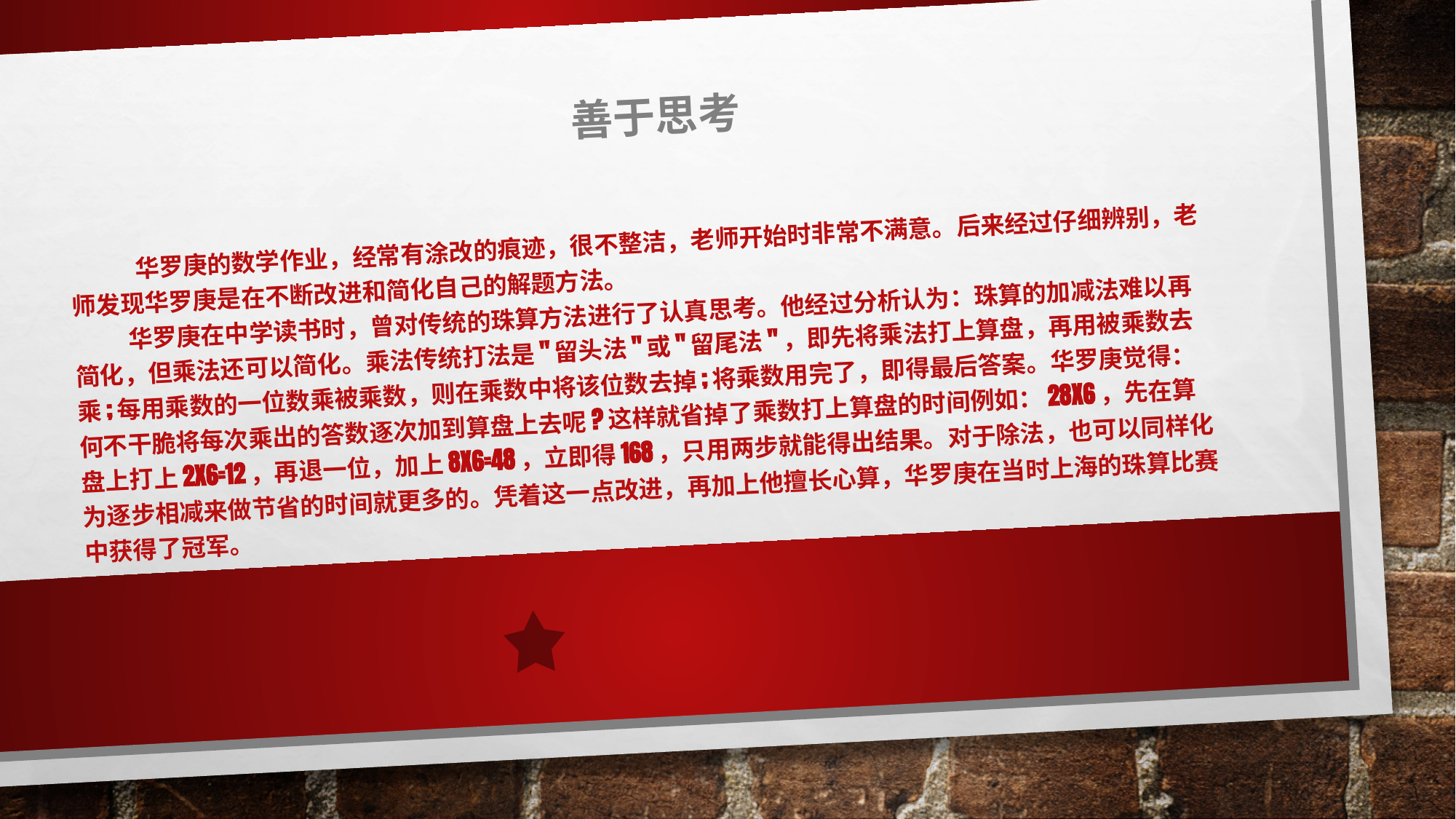

善于思考
# 华罗庚的数学作业，经常有涂改的痕迹，很不整洁，老师开始时非常不满意。后来经过仔细辨别，老师发现华罗庚是在不断改进和简化自己的解题方法。 华罗庚在中学读书时，曾对传统的珠算方法进行了认真思考。他经过分析认为：珠算的加减法难以再简化，但乘法还可以简化。乘法传统打法是"留头法"或"留尾法"，即先将乘法打上算盘，再用被乘数去乘;每用乘数的一位数乘被乘数，则在乘数中将该位数去掉;将乘数用完了，即得最后答案。华罗庚觉得：何不干脆将每次乘出的答数逐次加到算盘上去呢?这样就省掉了乘数打上算盘的时间例如：28X6，先在算盘上打上2X6=12，再退一位，加上8X6=48，立即得168，只用两步就能得出结果。对于除法，也可以同样化为逐步相减来做节省的时间就更多的。凭着这一点改进，再加上他擅长心算，华罗庚在当时上海的珠算比赛中获得了冠军。